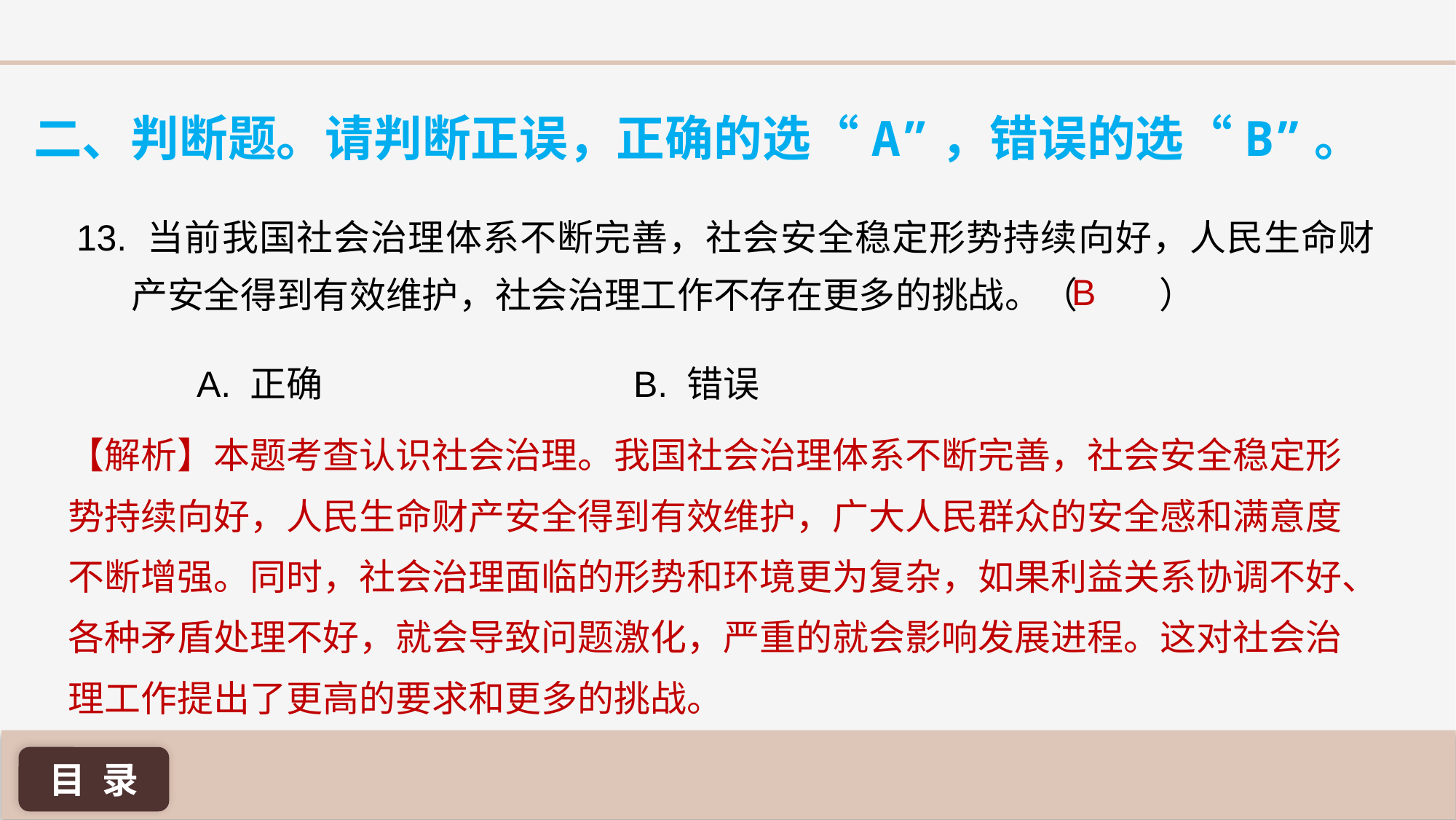

二、判断题。请判断正误，正确的选“A”，错误的选“B”。
13. 当前我国社会治理体系不断完善，社会安全稳定形势持续向好，人民生命财产安全得到有效维护，社会治理工作不存在更多的挑战。（          ）
B
A. 正确 			B. 错误
【解析】本题考查认识社会治理。我国社会治理体系不断完善，社会安全稳定形势持续向好，人民生命财产安全得到有效维护，广大人民群众的安全感和满意度不断增强。同时，社会治理面临的形势和环境更为复杂，如果利益关系协调不好、各种矛盾处理不好，就会导致问题激化，严重的就会影响发展进程。这对社会治理工作提出了更高的要求和更多的挑战。